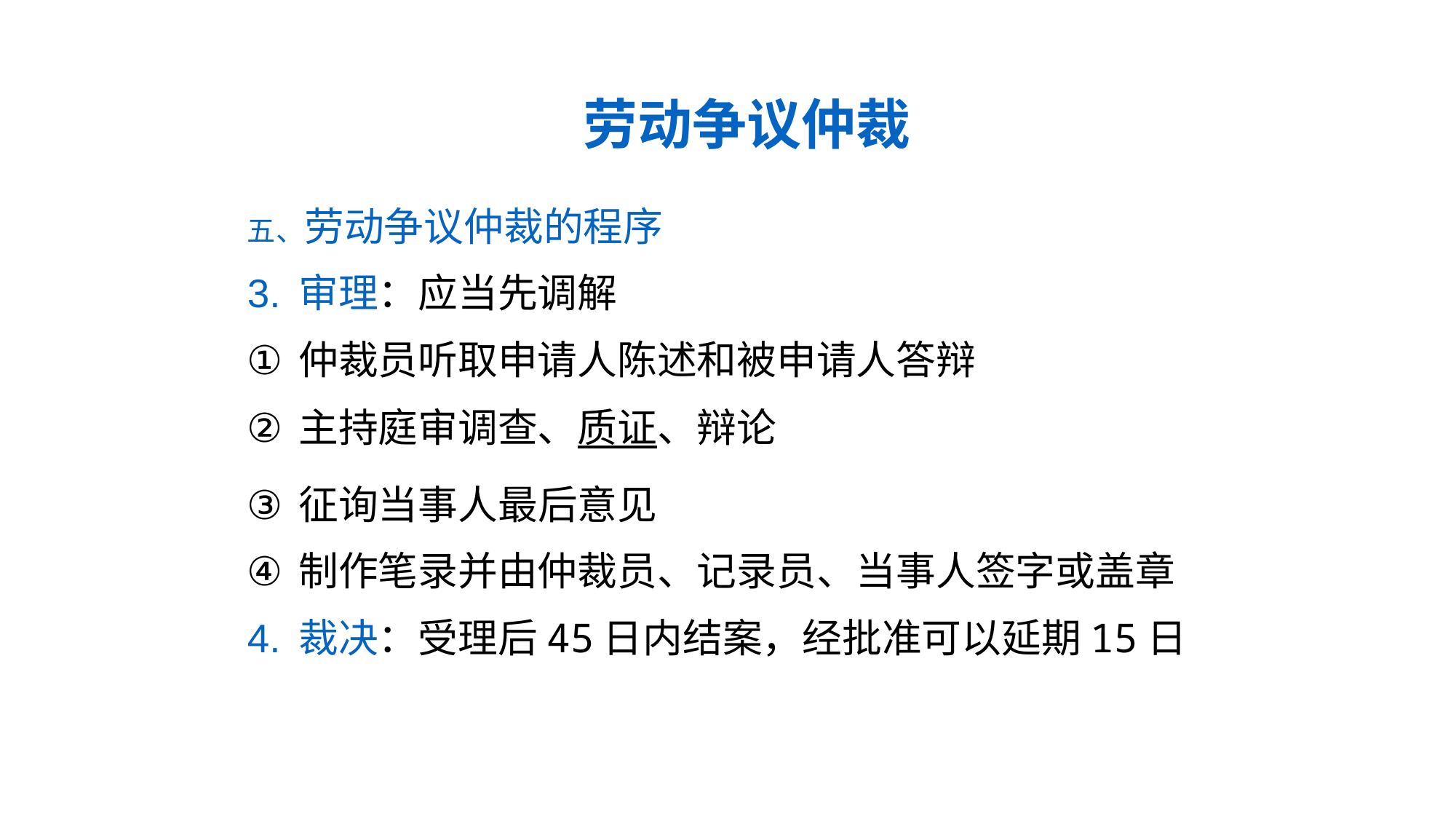

# 劳动争议仲裁
五、劳动争议仲裁的程序
审理：应当先调解
仲裁员听取申请人陈述和被申请人答辩
主持庭审调查、质证、辩论
征询当事人最后意见
制作笔录并由仲裁员、记录员、当事人签字或盖章
裁决：受理后45日内结案，经批准可以延期15日